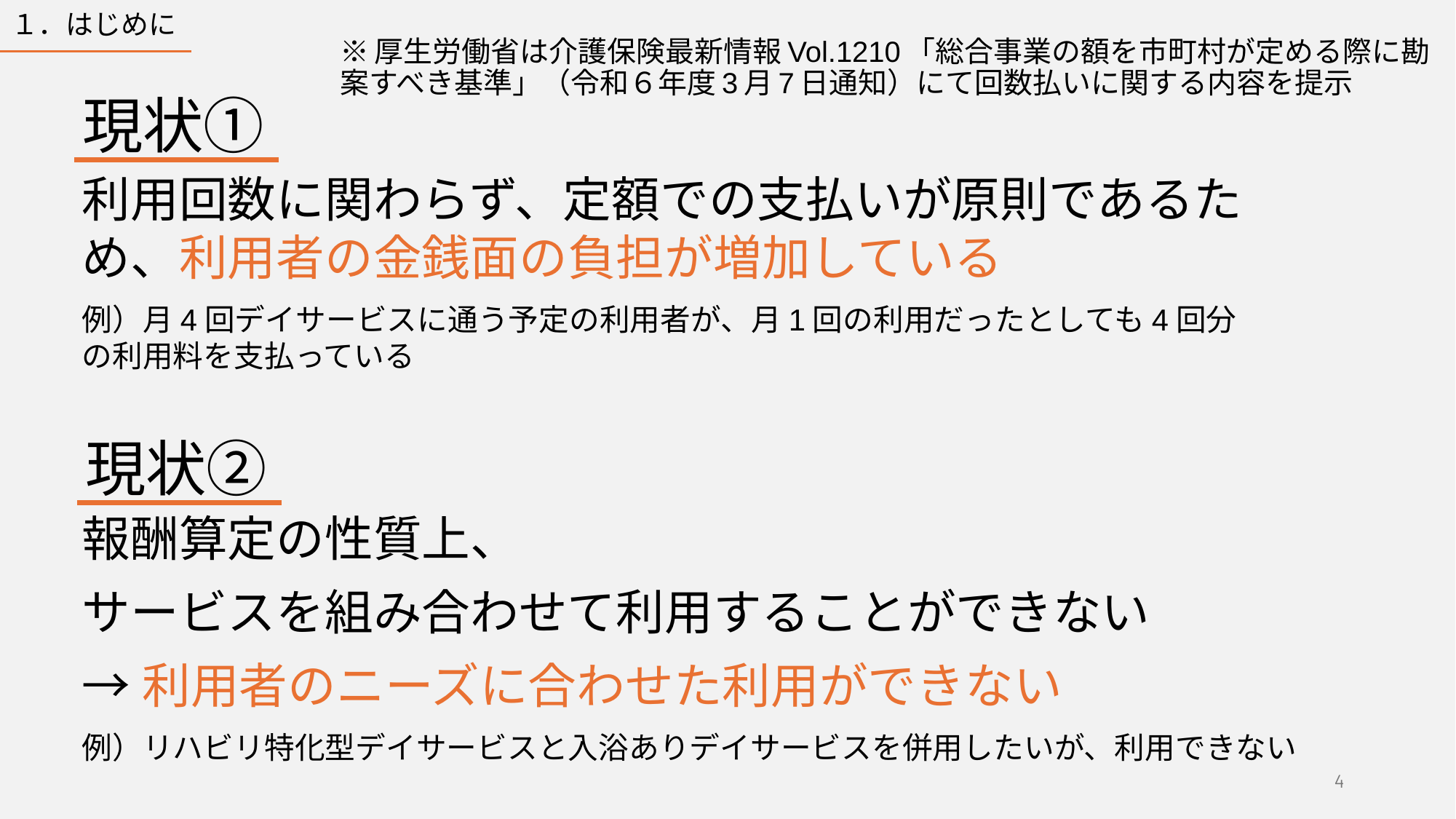

１．はじめに
※厚生労働省は介護保険最新情報Vol.1210「総合事業の額を市町村が定める際に勘案すべき基準」（令和６年度3月7日通知）にて回数払いに関する内容を提示

現状①
利用回数に関わらず、定額での支払いが原則であるため、利用者の金銭面の負担が増加している
例）月4回デイサービスに通う予定の利用者が、月1回の利用だったとしても4回分の利用料を支払っている
現状②
報酬算定の性質上、
サービスを組み合わせて利用することができない
→利用者のニーズに合わせた利用ができない
例）リハビリ特化型デイサービスと入浴ありデイサービスを併用したいが、利用できない
4